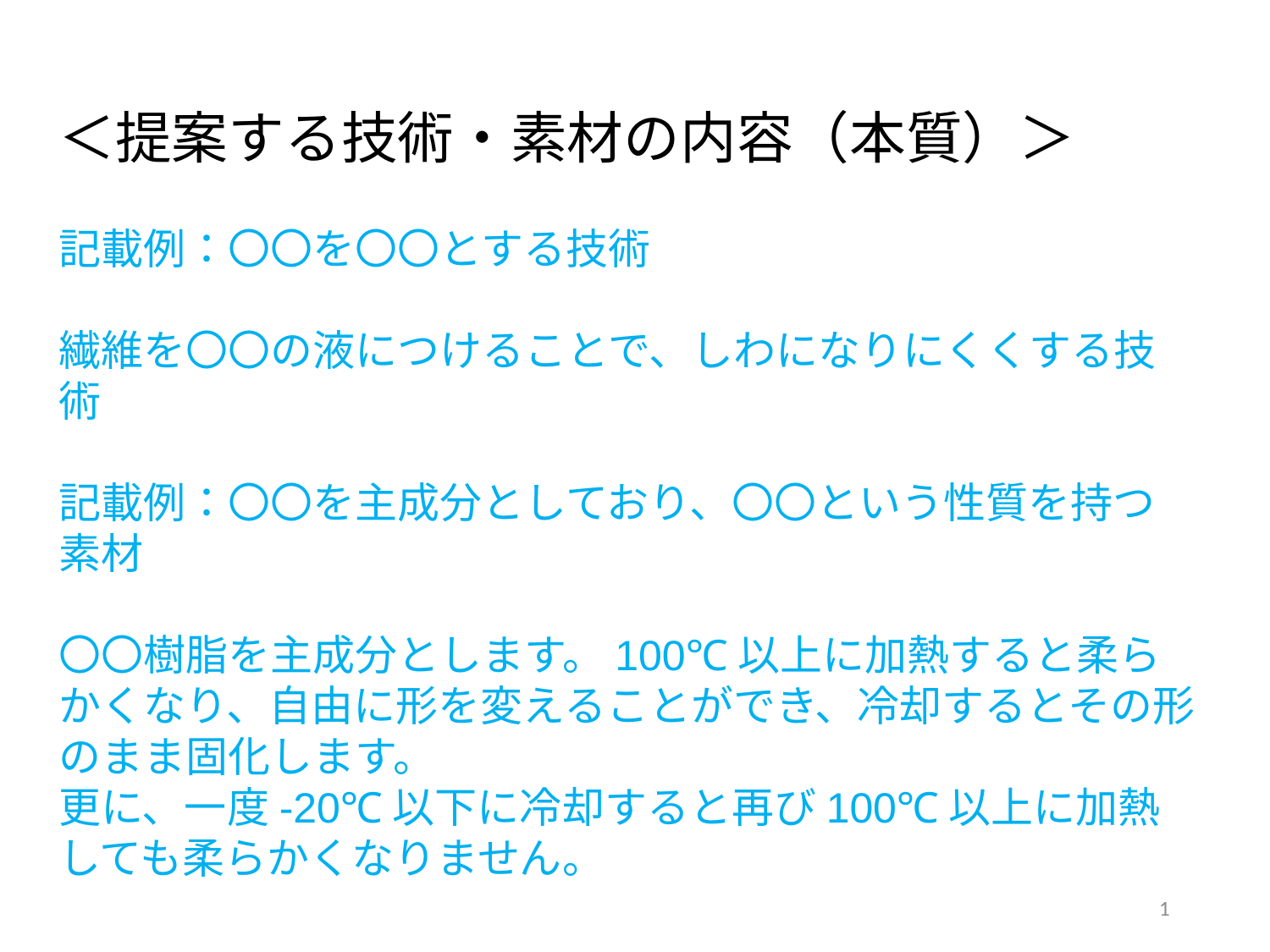

＜提案する技術・素材の内容（本質）＞

記載例：〇〇を〇〇とする技術

繊維を〇〇の液につけることで、しわになりにくくする技術

記載例：〇〇を主成分としており、〇〇という性質を持つ素材

〇〇樹脂を主成分とします。100℃以上に加熱すると柔らかくなり、自由に形を変えることができ、冷却するとその形のまま固化します。
更に、一度-20℃以下に冷却すると再び100℃以上に加熱しても柔らかくなりません。

1